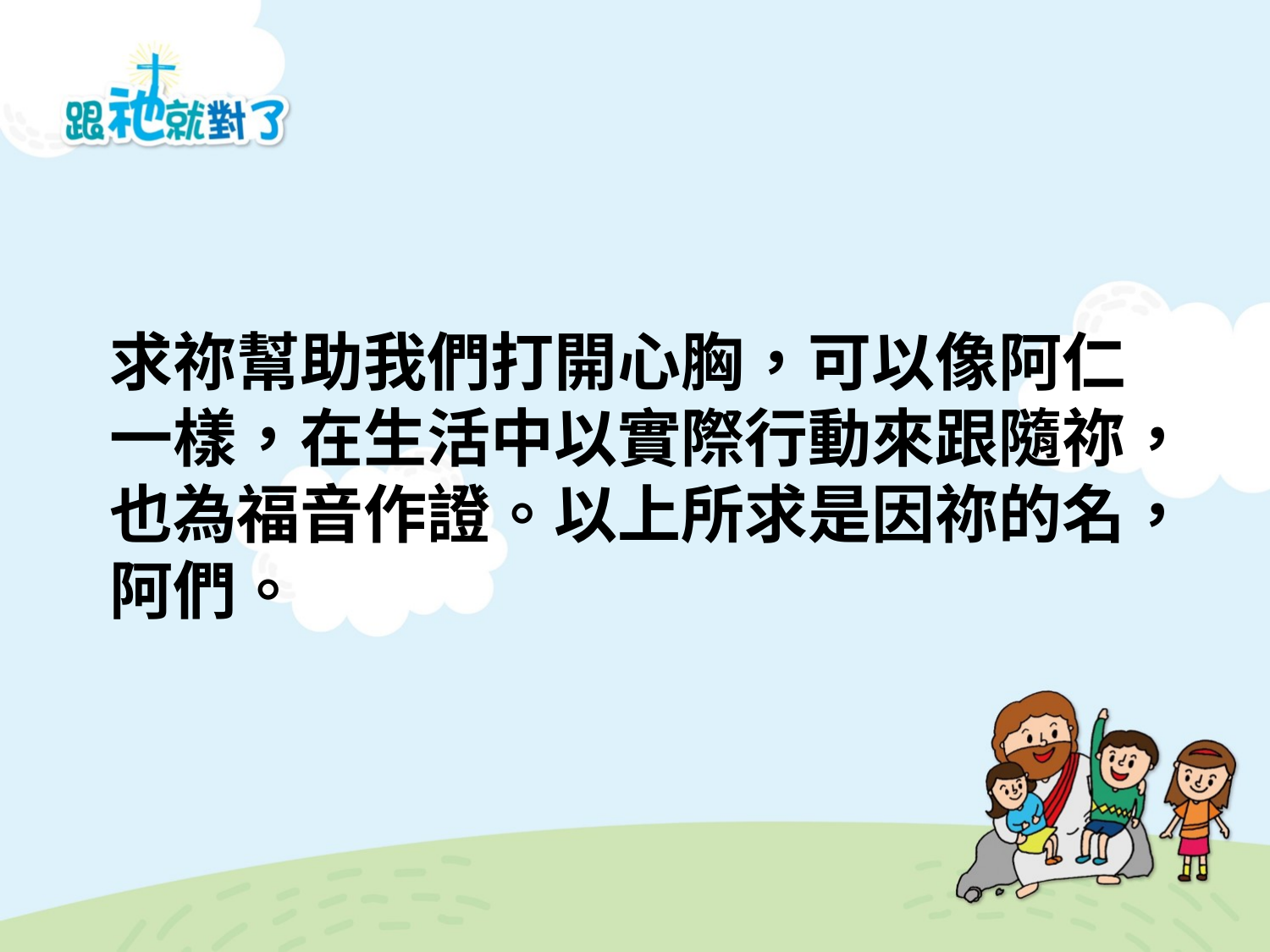

求祢幫助我們打開心胸，可以像阿仁一樣，在生活中以實際行動來跟隨祢，也為福音作證。以上所求是因祢的名，阿們。